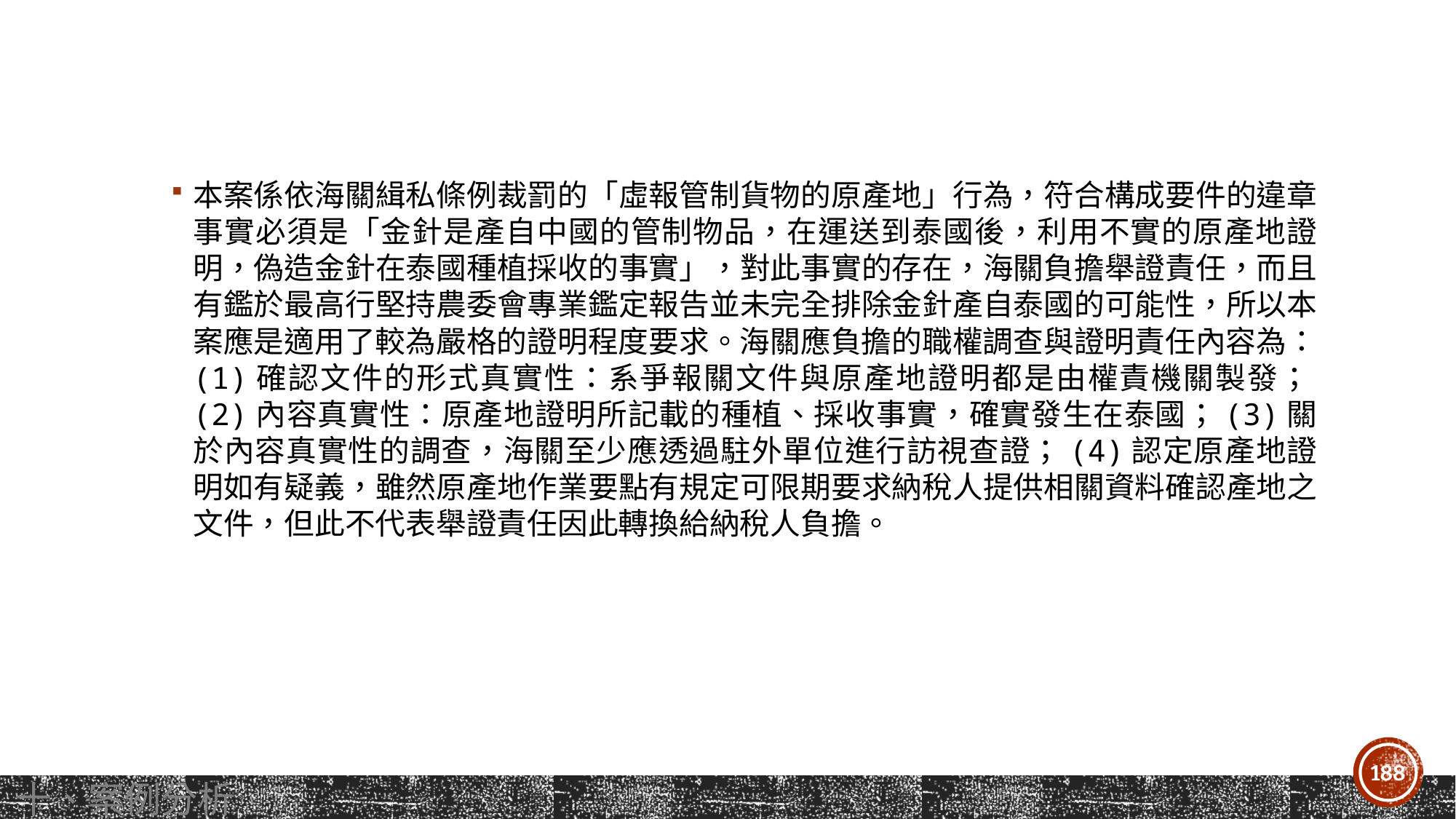

#
本案係依海關緝私條例裁罰的「虛報管制貨物的原產地」行為，符合構成要件的違章事實必須是「金針是產自中國的管制物品，在運送到泰國後，利用不實的原產地證明，偽造金針在泰國種植採收的事實」，對此事實的存在，海關負擔舉證責任，而且有鑑於最高行堅持農委會專業鑑定報告並未完全排除金針產自泰國的可能性，所以本案應是適用了較為嚴格的證明程度要求。海關應負擔的職權調查與證明責任內容為：(1)確認文件的形式真實性：系爭報關文件與原產地證明都是由權責機關製發；(2)內容真實性：原產地證明所記載的種植、採收事實，確實發生在泰國；(3)關於內容真實性的調查，海關至少應透過駐外單位進行訪視查證；(4)認定原產地證明如有疑義，雖然原產地作業要點有規定可限期要求納稅人提供相關資料確認產地之文件，但此不代表舉證責任因此轉換給納稅人負擔。

188